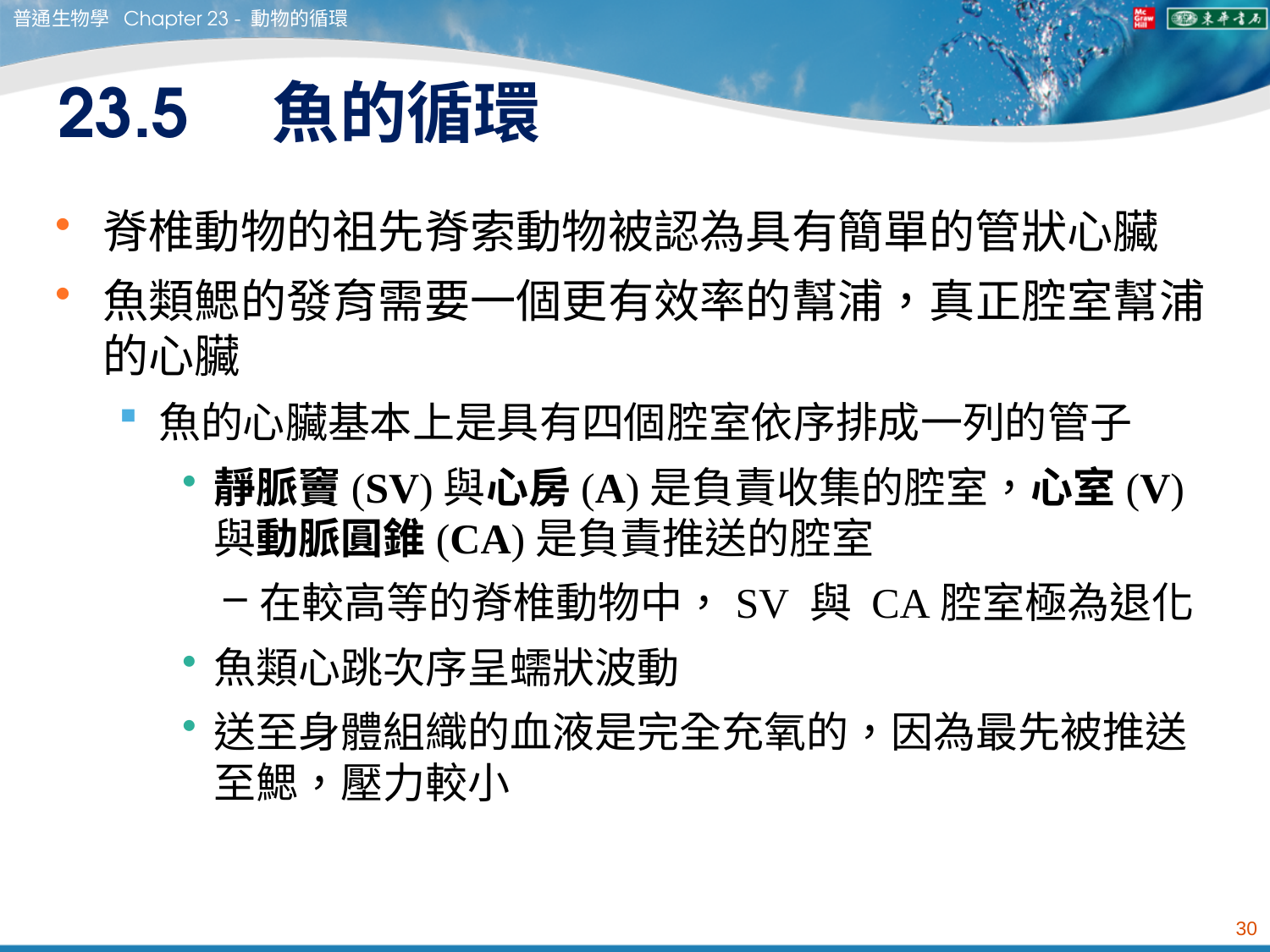

普通生物學  Chapter 23 - 動物的循環
# 23.5　魚的循環
脊椎動物的祖先脊索動物被認為具有簡單的管狀心臟
魚類鰓的發育需要一個更有效率的幫浦，真正腔室幫浦的心臟
魚的心臟基本上是具有四個腔室依序排成一列的管子
靜脈竇(SV)與心房(A)是負責收集的腔室，心室(V)與動脈圓錐(CA)是負責推送的腔室
在較高等的脊椎動物中，SV 與 CA腔室極為退化
魚類心跳次序呈蠕狀波動
送至身體組織的血液是完全充氧的，因為最先被推送至鰓，壓力較小

30